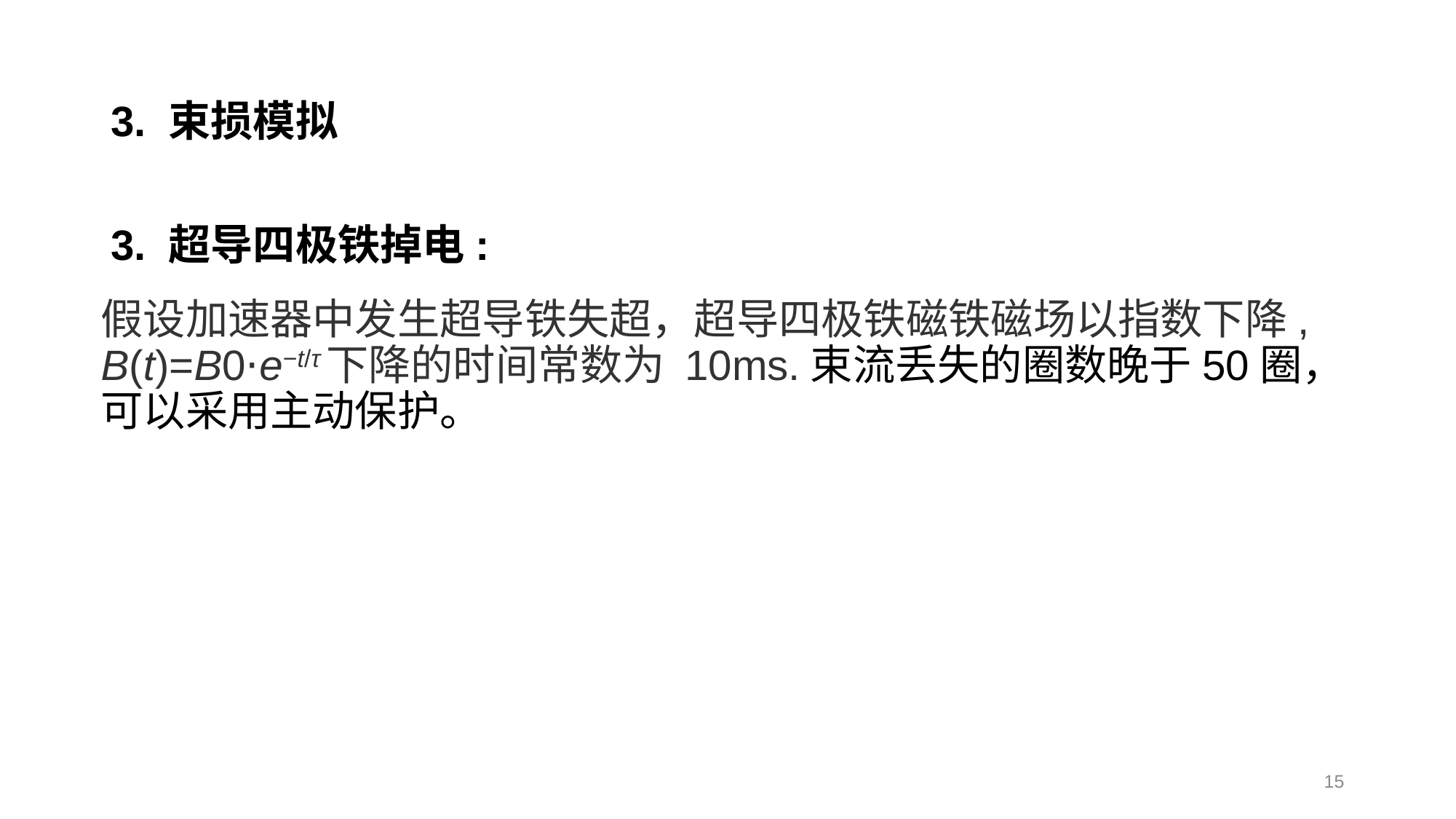

# 3. 束损模拟
3. 超导四极铁掉电:
假设加速器中发生超导铁失超，超导四极铁磁铁磁场以指数下降, B(t)=B0​⋅e−t/τ下降的时间常数为 10ms.束流丢失的圈数晚于50圈，可以采用主动保护。

15